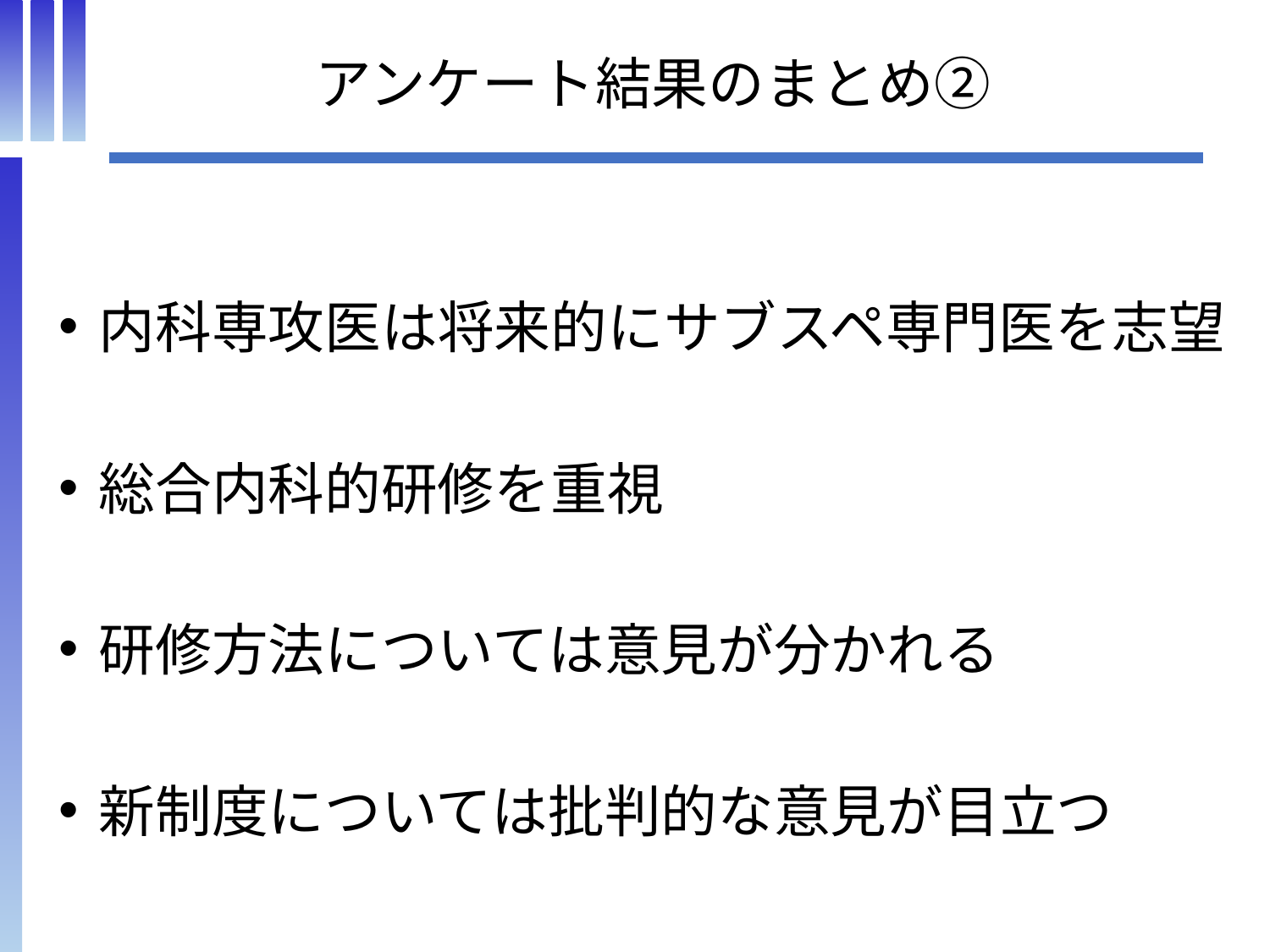

アンケート結果のまとめ②
内科専攻医は将来的にサブスペ専門医を志望
総合内科的研修を重視
研修方法については意見が分かれる
新制度については批判的な意見が目立つ